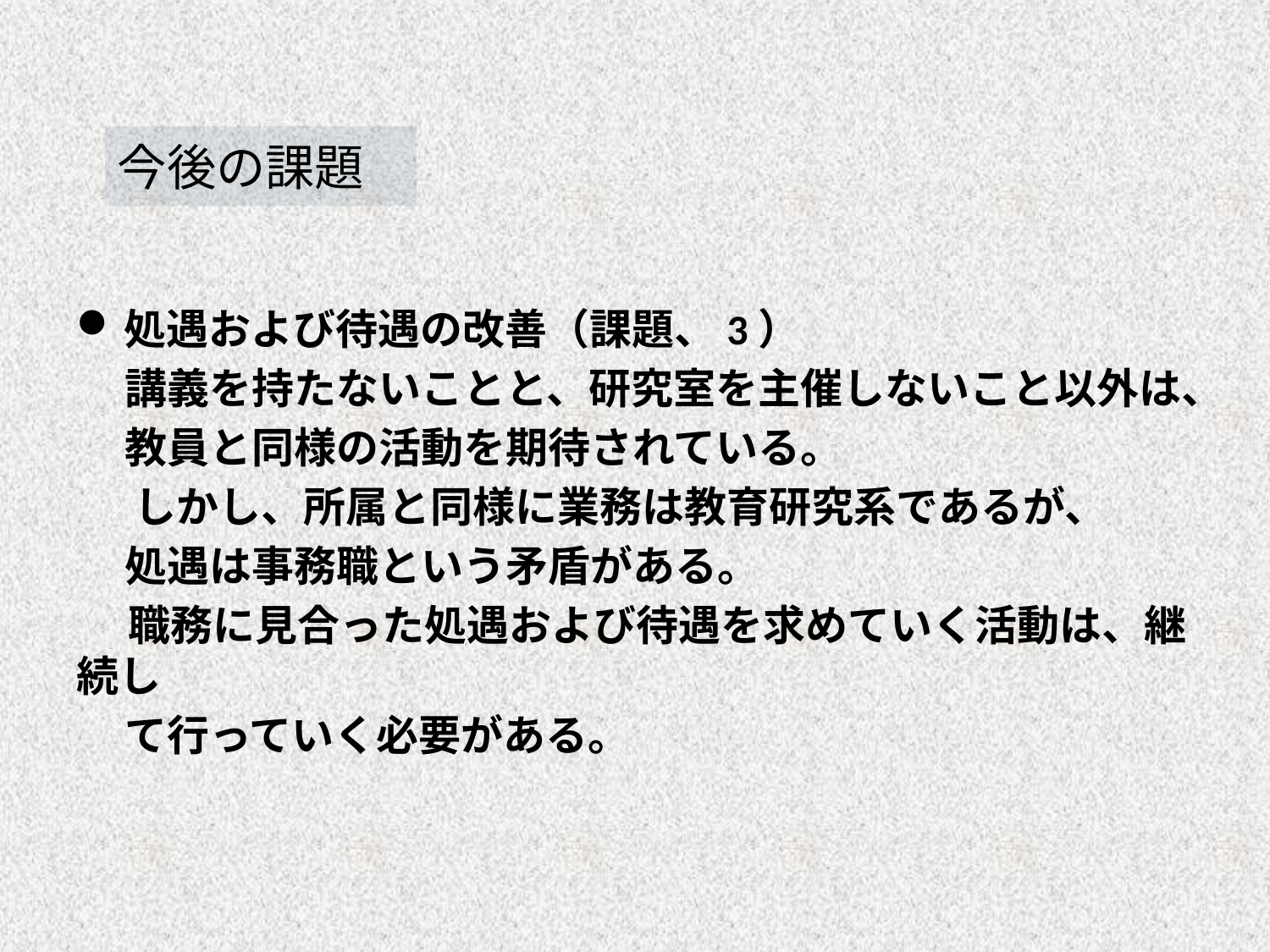

# 今後の課題
処遇および待遇の改善（課題、3）
    講義を持たないことと、研究室を主催しないこと以外は、
    教員と同様の活動を期待されている。
     しかし、所属と同様に業務は教育研究系であるが、
    処遇は事務職という矛盾がある。
　 職務に見合った処遇および待遇を求めていく活動は、継続し
    て行っていく必要がある。